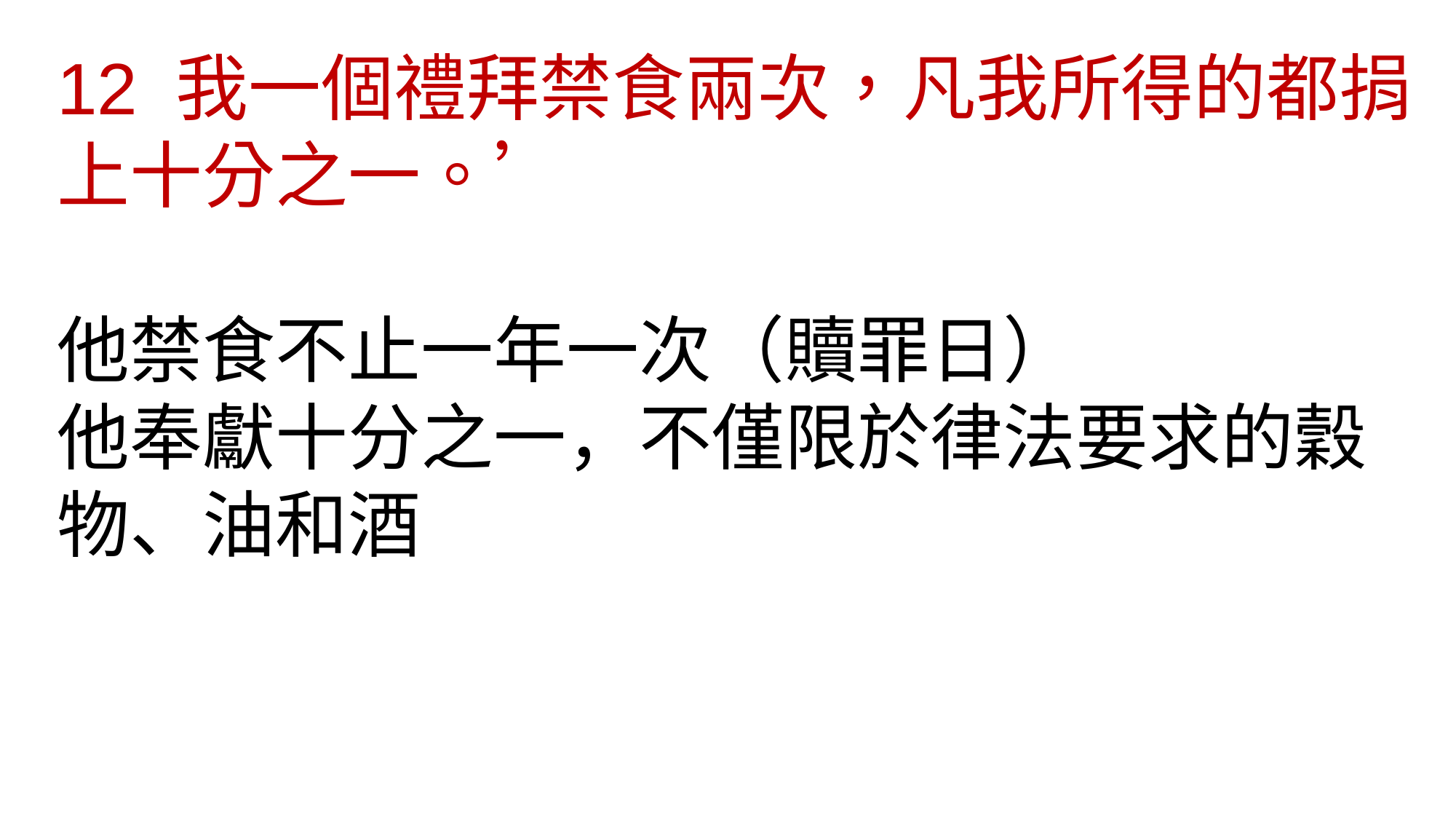

12 我一個禮拜禁食兩次，凡我所得的都捐上十分之一。’

他禁食不止一年一次（贖罪日）
他奉獻十分之一，不僅限於律法要求的穀物、油和酒